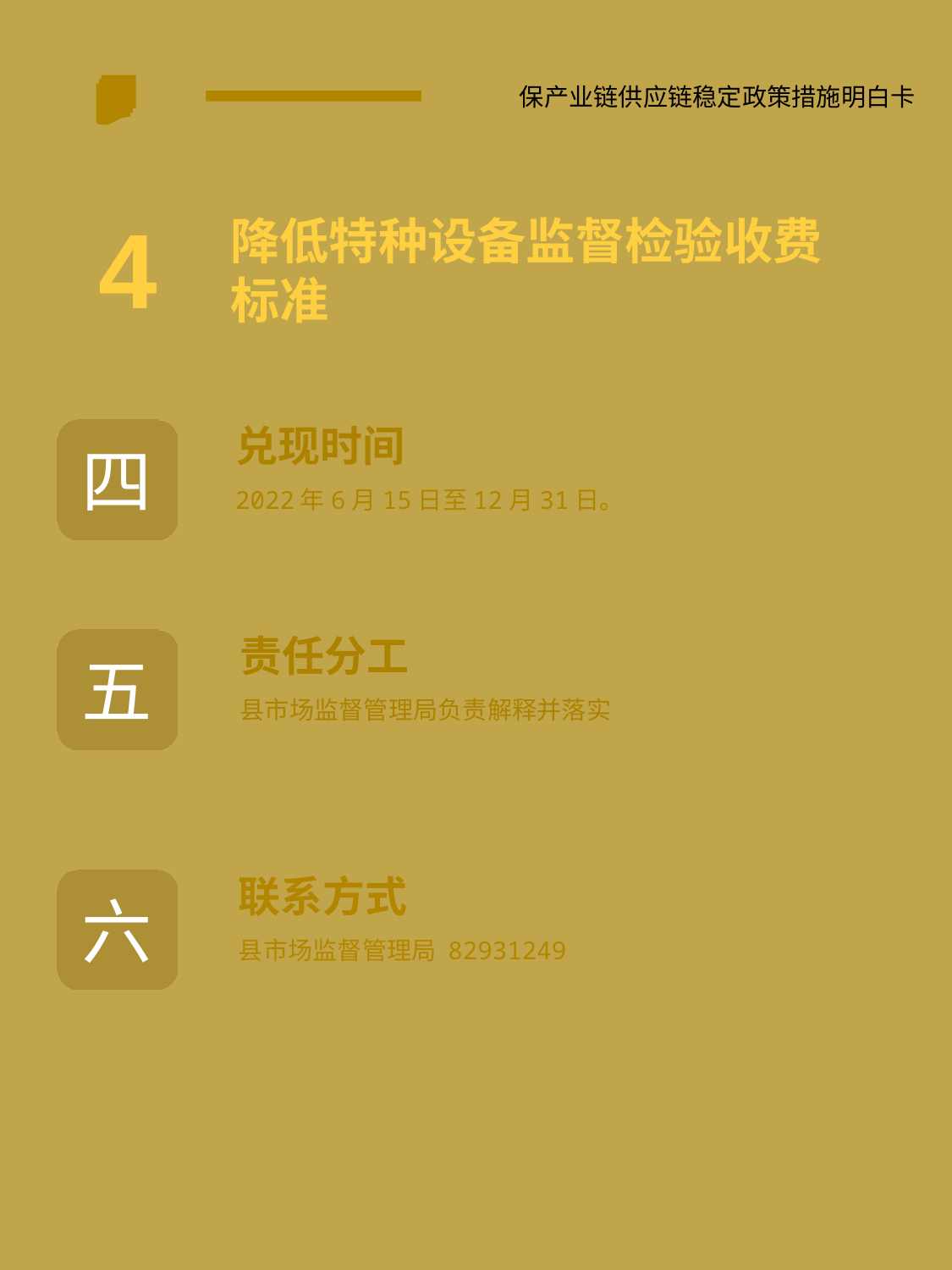

保产业链供应链稳定政策措施明白卡

4
降低特种设备监督检验收费标准
兑现时间
2022年6月15日至12月31日。
四
责任分工
县市场监督管理局负责解释并落实
五
联系方式
县市场监督管理局 82931249
六